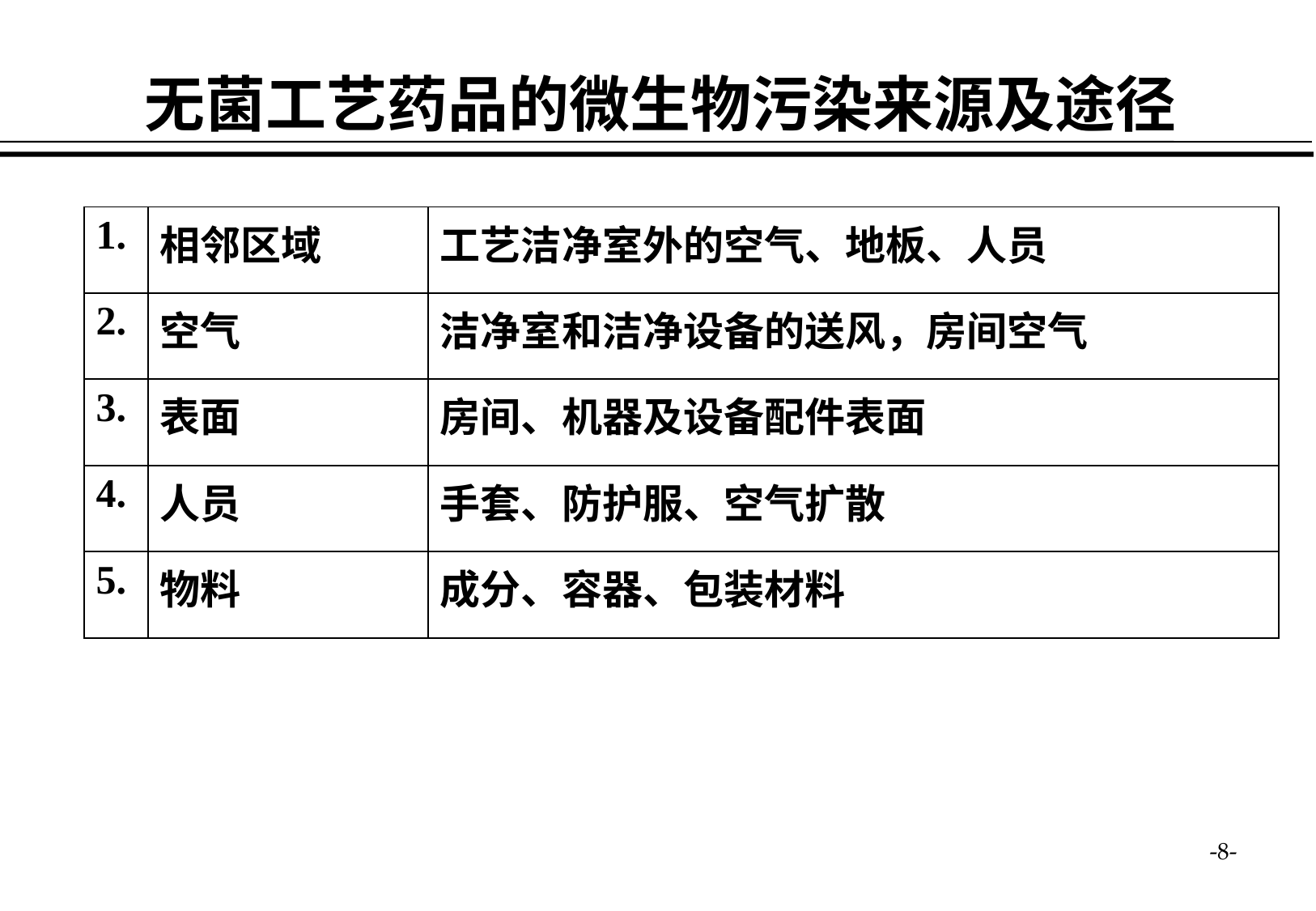

无菌工艺药品的微生物污染来源及途径
| 1. | 相邻区域 | 工艺洁净室外的空气、地板、人员 |
| --- | --- | --- |
| 2. | 空气 | 洁净室和洁净设备的送风，房间空气 |
| 3. | 表面 | 房间、机器及设备配件表面 |
| 4. | 人员 | 手套、防护服、空气扩散 |
| 5. | 物料 | 成分、容器、包装材料 |
-8-